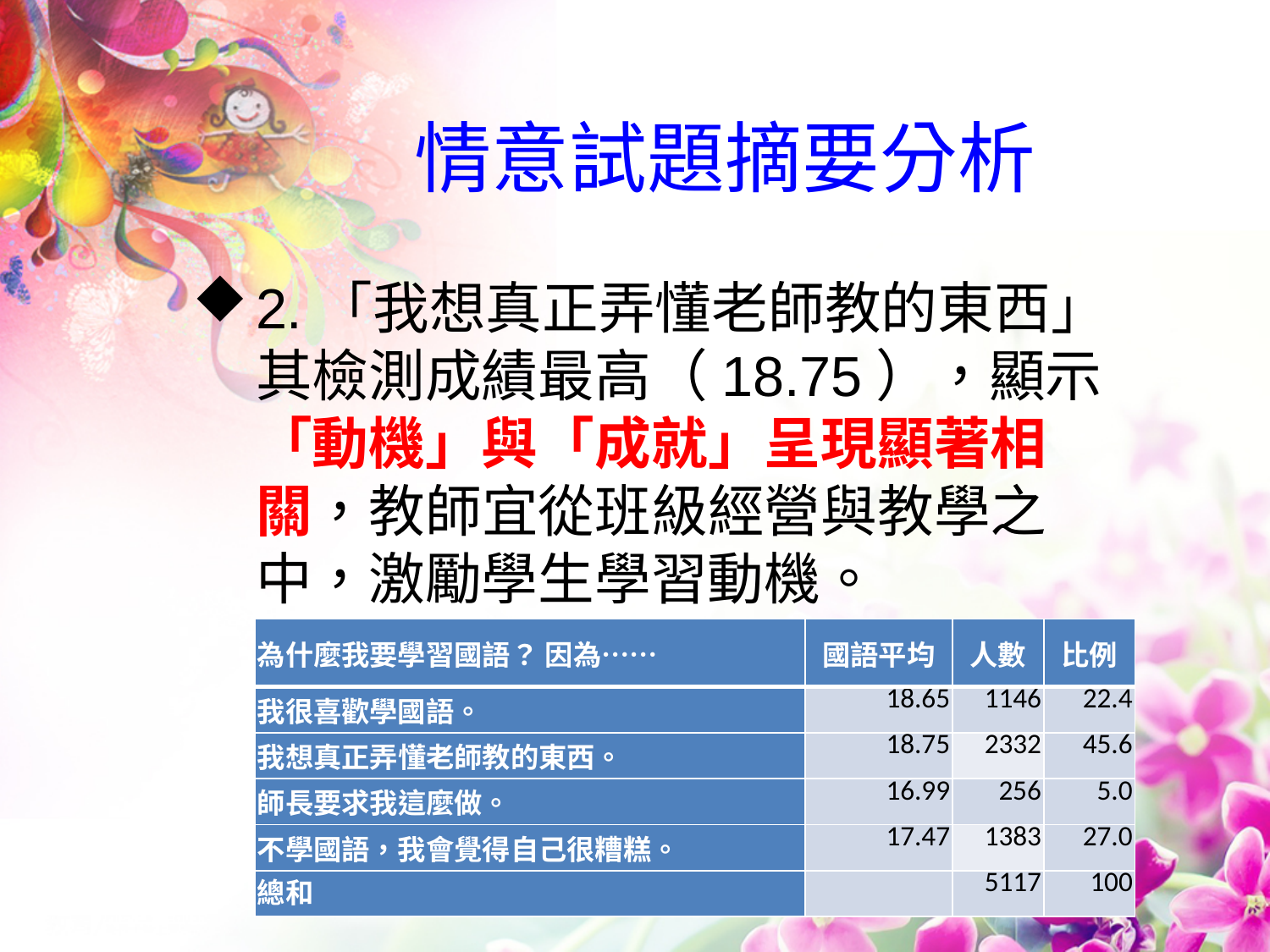

# 情意試題摘要分析
2.「我想真正弄懂老師教的東西」其檢測成績最高（18.75），顯示「動機」與「成就」呈現顯著相關，教師宜從班級經營與教學之中，激勵學生學習動機。
| 為什麼我要學習國語？ 因為…… | 國語平均 | 人數 | 比例 |
| --- | --- | --- | --- |
| 我很喜歡學國語。 | 18.65 | 1146 | 22.4 |
| 我想真正弄懂老師教的東西。 | 18.75 | 2332 | 45.6 |
| 師長要求我這麼做。 | 16.99 | 256 | 5.0 |
| 不學國語，我會覺得自己很糟糕。 | 17.47 | 1383 | 27.0 |
| 總和 |  | 5117 | 100 |